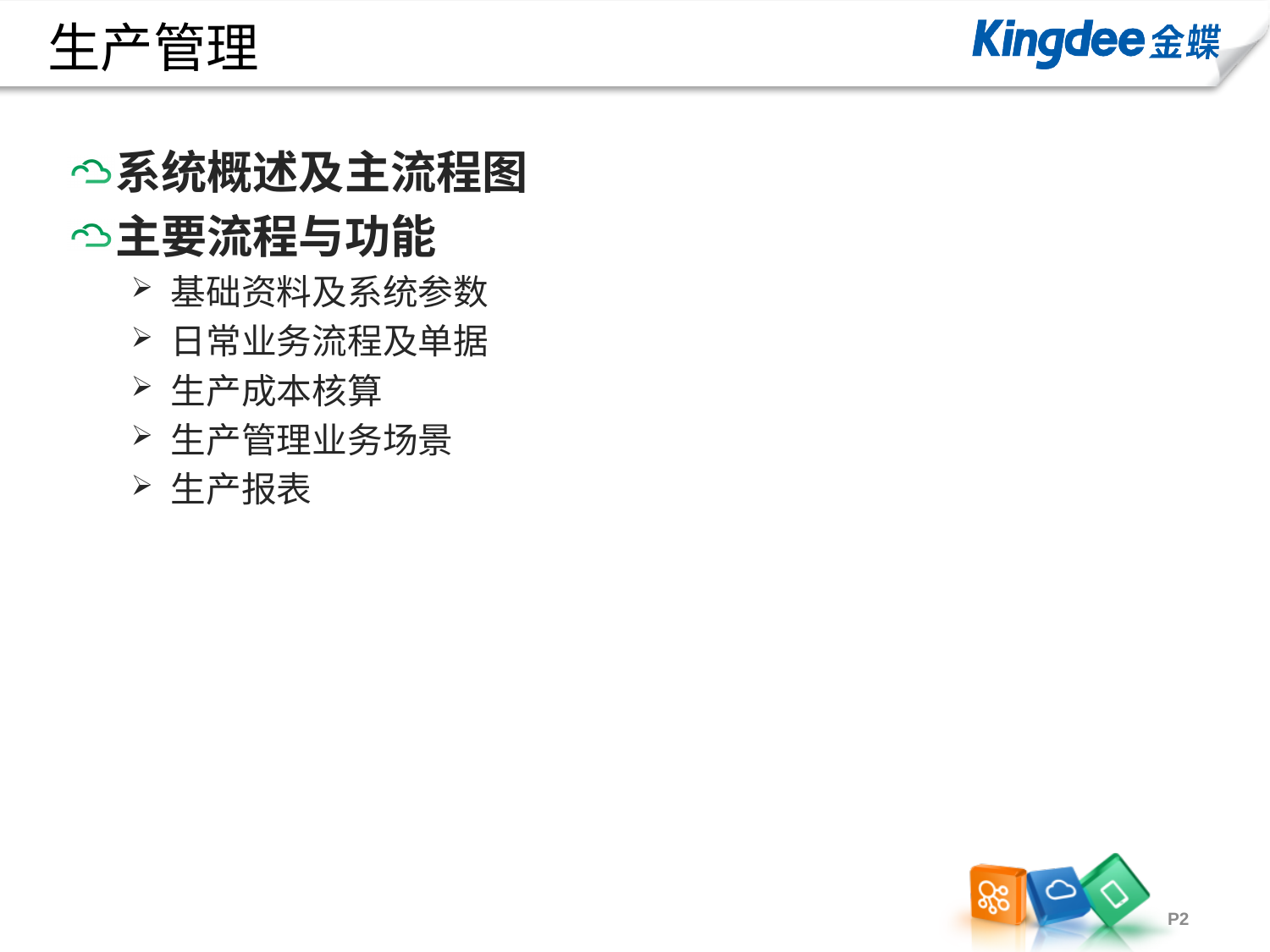

# 生产管理
系统概述及主流程图
主要流程与功能
基础资料及系统参数
日常业务流程及单据
生产成本核算
生产管理业务场景
生产报表